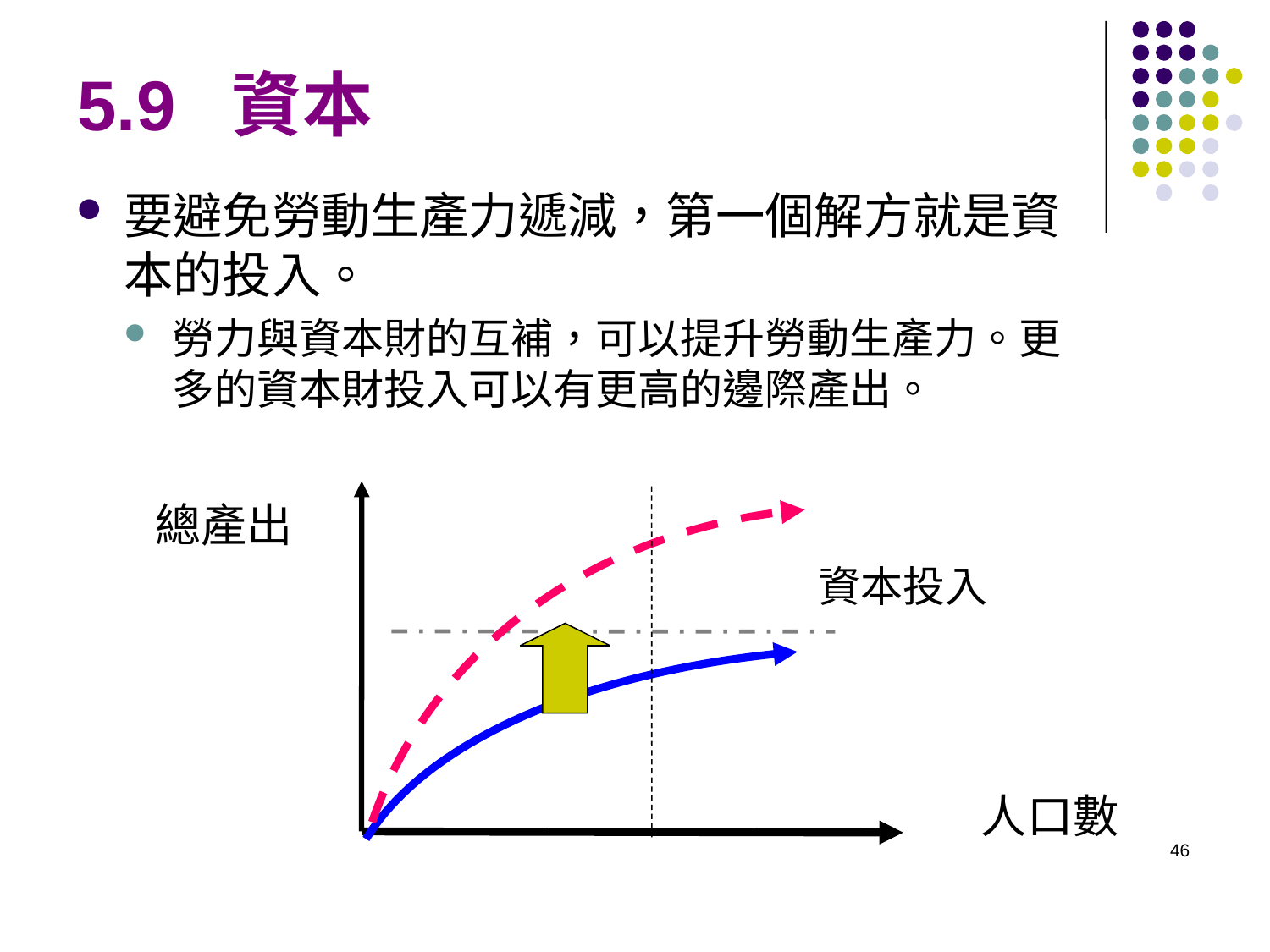

# 5.9  資本
要避免勞動生產力遞減，第一個解方就是資本的投入。
勞力與資本財的互補，可以提升勞動生產力。更多的資本財投入可以有更高的邊際產出。

總產出

資本投入

人口數

46